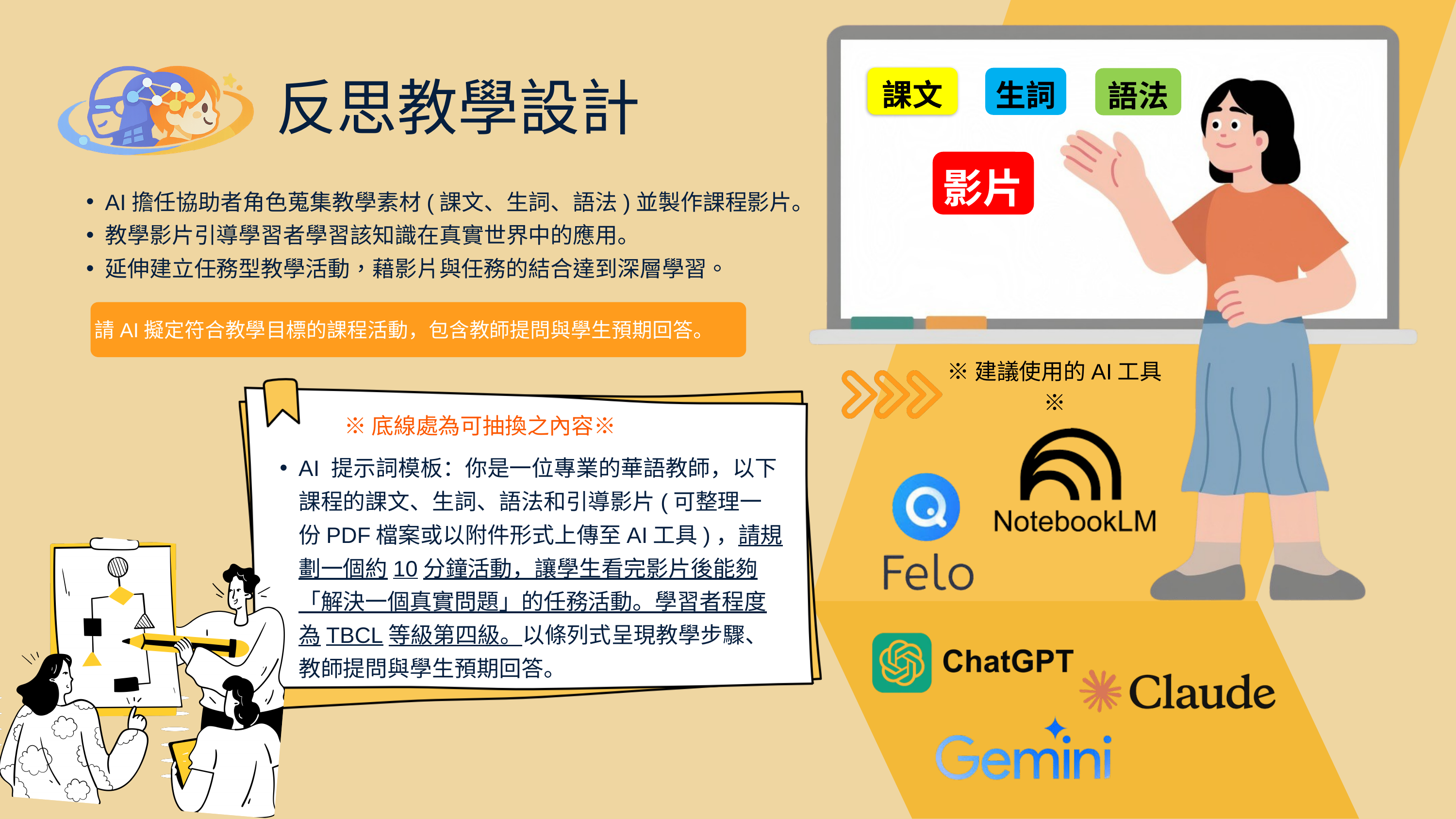

課文
生詞
語法
反思教學設計
影片
AI擔任協助者角色蒐集教學素材(課文、生詞、語法)並製作課程影片。
教學影片引導學習者學習該知識在真實世界中的應用。
延伸建立任務型教學活動，藉影片與任務的結合達到深層學習。

請AI擬定符合教學目標的課程活動，包含教師提問與學生預期回答。
※建議使用的AI工具※

※底線處為可抽換之內容※
AI 提示詞模板：你是一位專業的華語教師，以下課程的課文、生詞、語法和引導影片(可整理一份PDF檔案或以附件形式上傳至AI工具)，請規劃一個約10分鐘活動，讓學生看完影片後能夠「解決一個真實問題」的任務活動。學習者程度為TBCL等級第四級。以條列式呈現教學步驟、教師提問與學生預期回答。